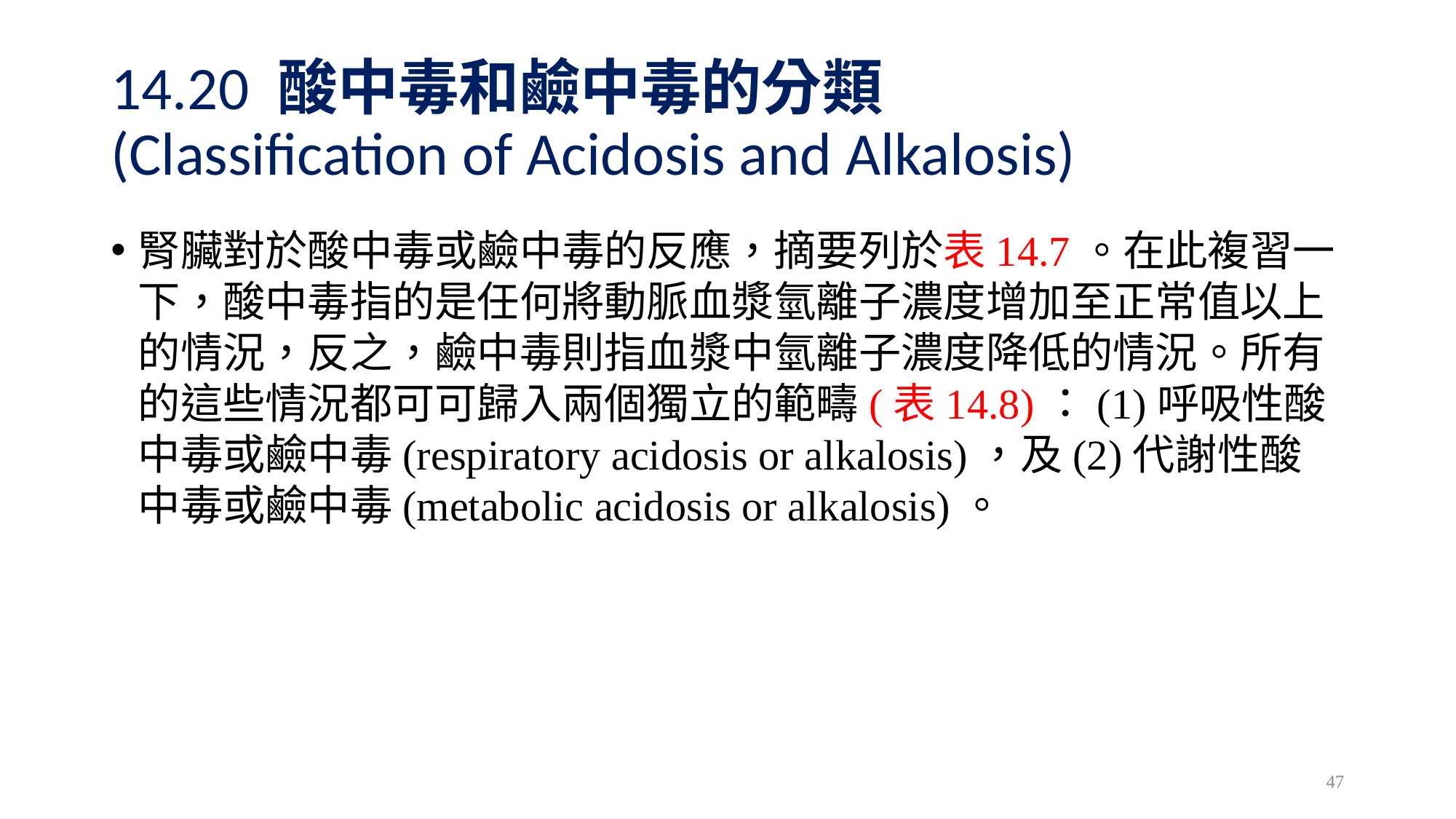

# 14.20 酸中毒和鹼中毒的分類 (Classification of Acidosis and Alkalosis)
腎臟對於酸中毒或鹼中毒的反應，摘要列於表14.7。在此複習一下，酸中毒指的是任何將動脈血漿氫離子濃度增加至正常值以上的情況，反之，鹼中毒則指血漿中氫離子濃度降低的情況。所有的這些情況都可可歸入兩個獨立的範疇(表14.8)：(1)呼吸性酸中毒或鹼中毒(respiratory acidosis or alkalosis)，及(2)代謝性酸中毒或鹼中毒(metabolic acidosis or alkalosis)。

47